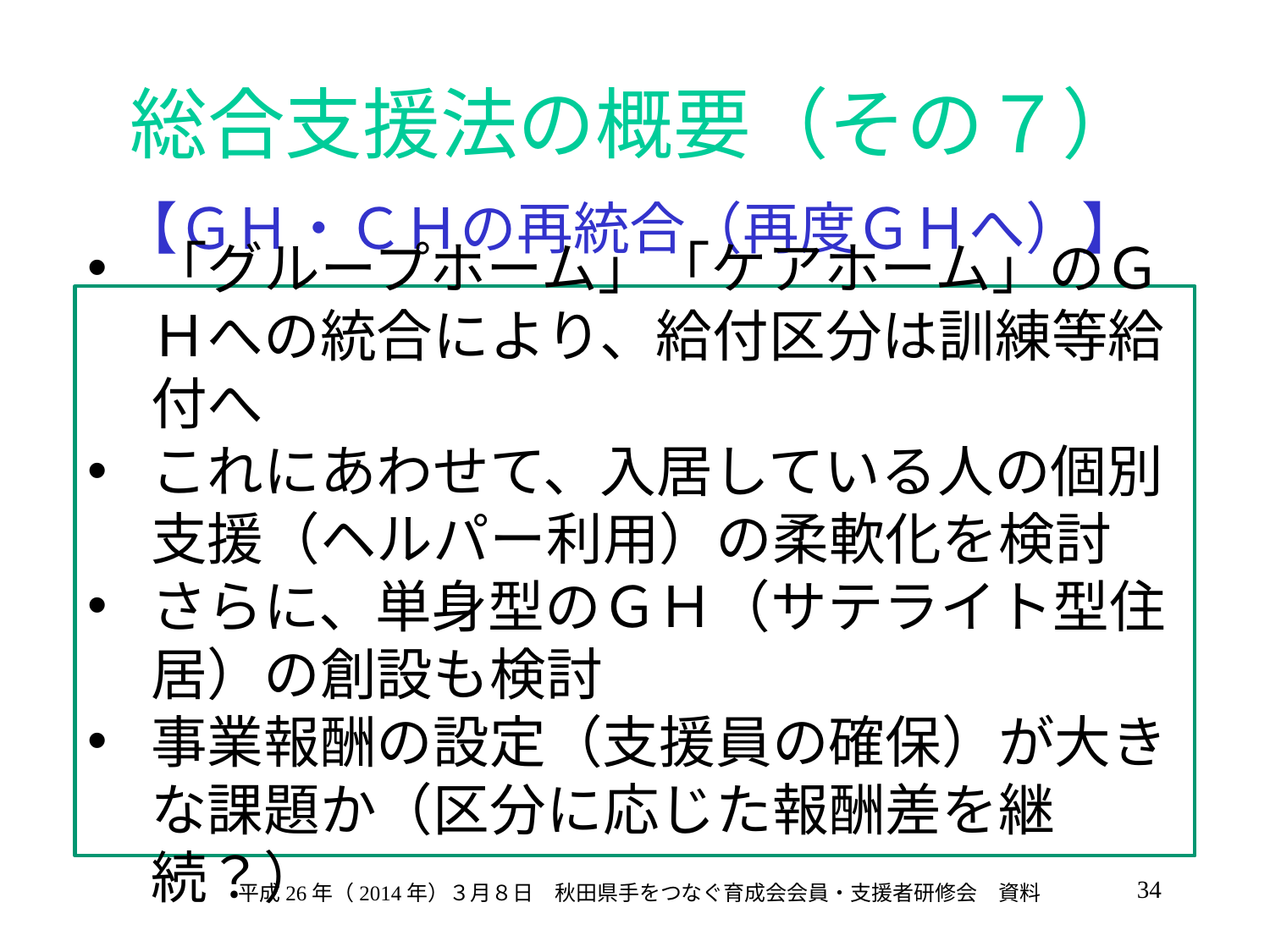

# 総合支援法の概要（その７）
【ＧＨ・ＣＨの再統合（再度ＧＨへ）】
「グループホーム」「ケアホーム」のＧＨへの統合により、給付区分は訓練等給付へ
これにあわせて、入居している人の個別支援（ヘルパー利用）の柔軟化を検討
さらに、単身型のＧＨ（サテライト型住居）の創設も検討
事業報酬の設定（支援員の確保）が大きな課題か（区分に応じた報酬差を継続？）
34